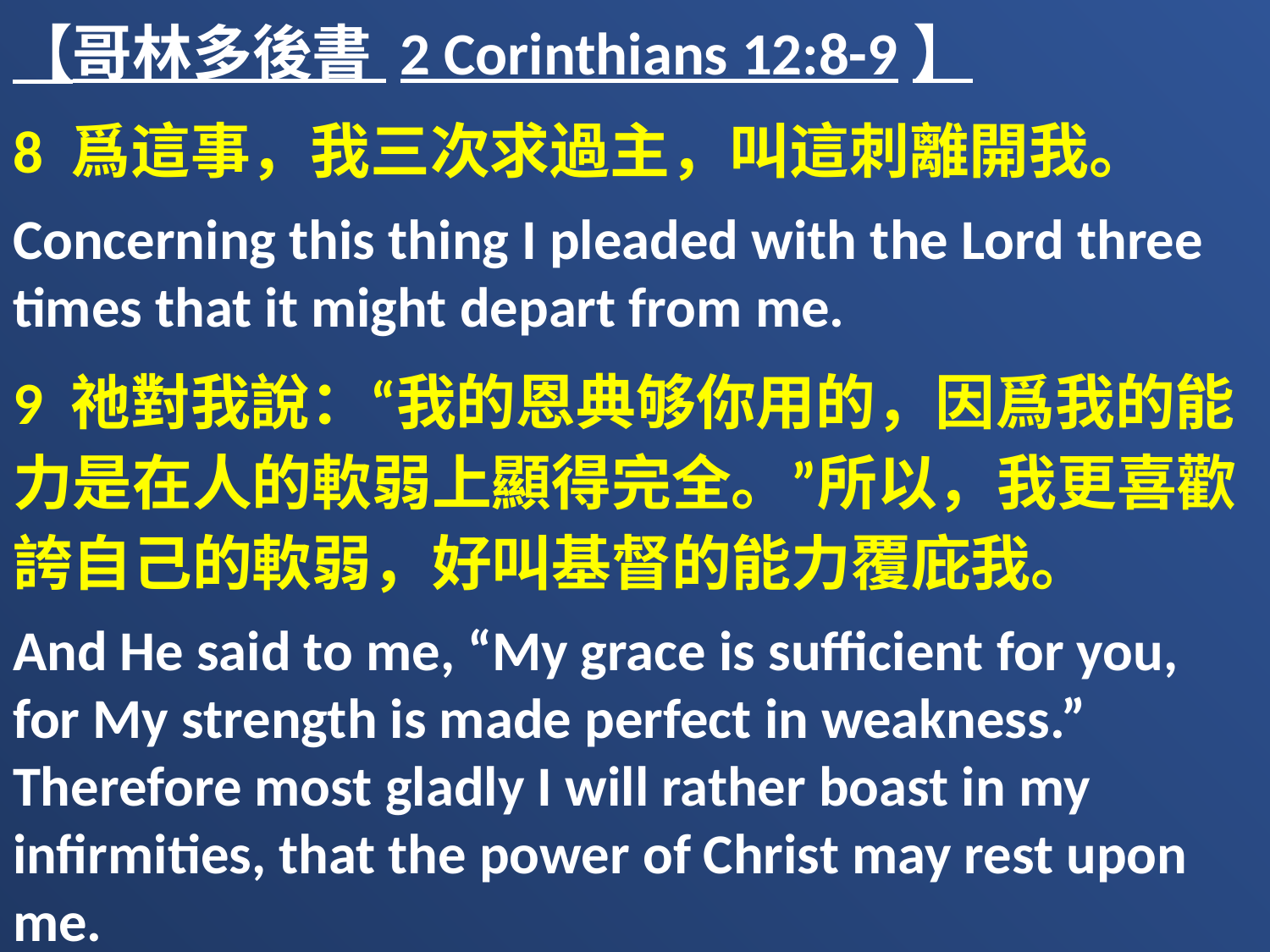

【哥林多後書 2 Corinthians 12:8-9】
8 爲這事，我三次求過主，叫這刺離開我。
Concerning this thing I pleaded with the Lord three times that it might depart from me.
9 祂對我說：“我的恩典够你用的，因爲我的能力是在人的軟弱上顯得完全。”所以，我更喜歡誇自己的軟弱，好叫基督的能力覆庇我。
And He said to me, “My grace is sufficient for you, for My strength is made perfect in weakness.” Therefore most gladly I will rather boast in my infirmities, that the power of Christ may rest upon me.